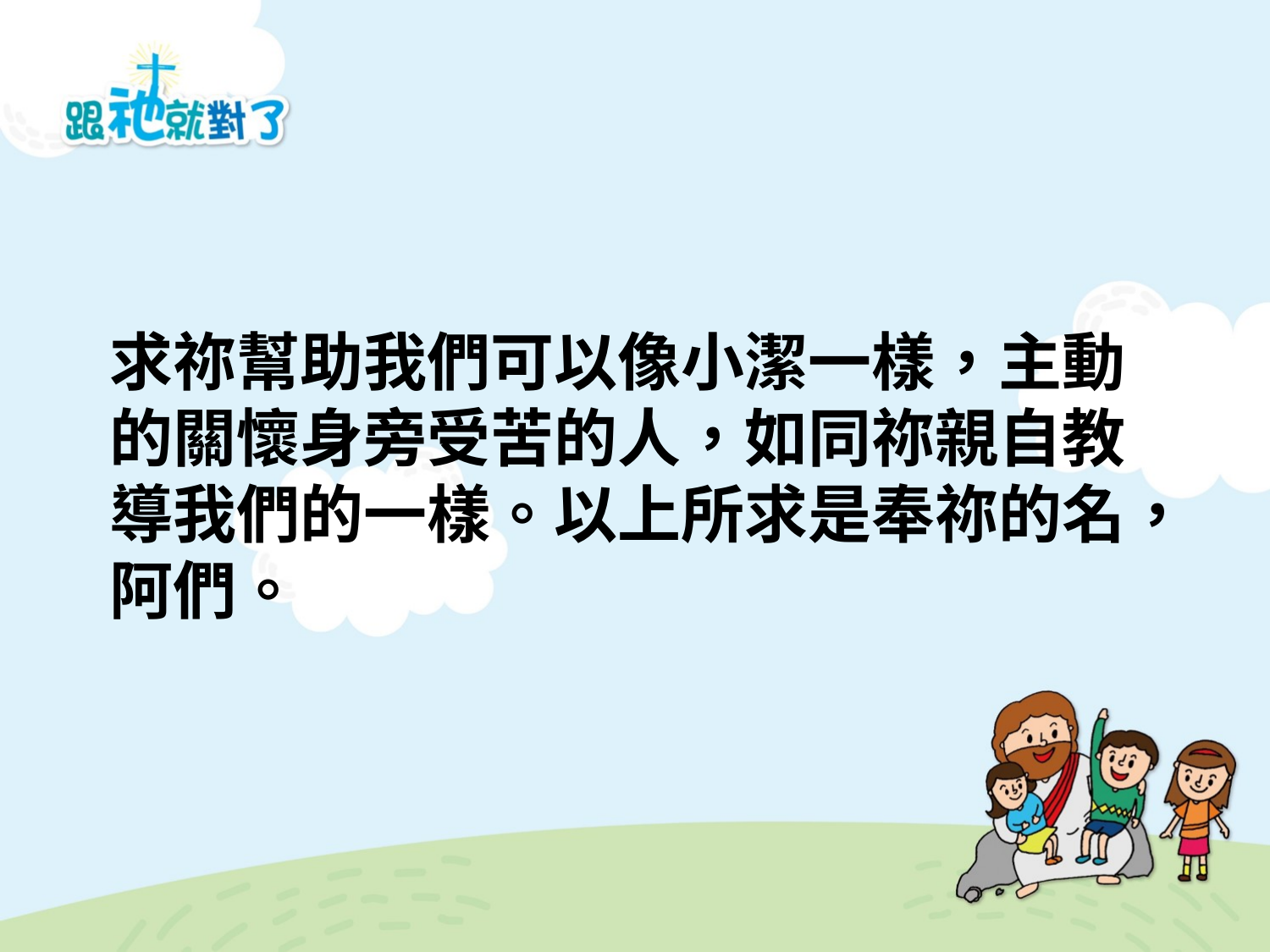

求祢幫助我們可以像小潔一樣，主動的關懷身旁受苦的人，如同祢親自教導我們的一樣。以上所求是奉祢的名，阿們。